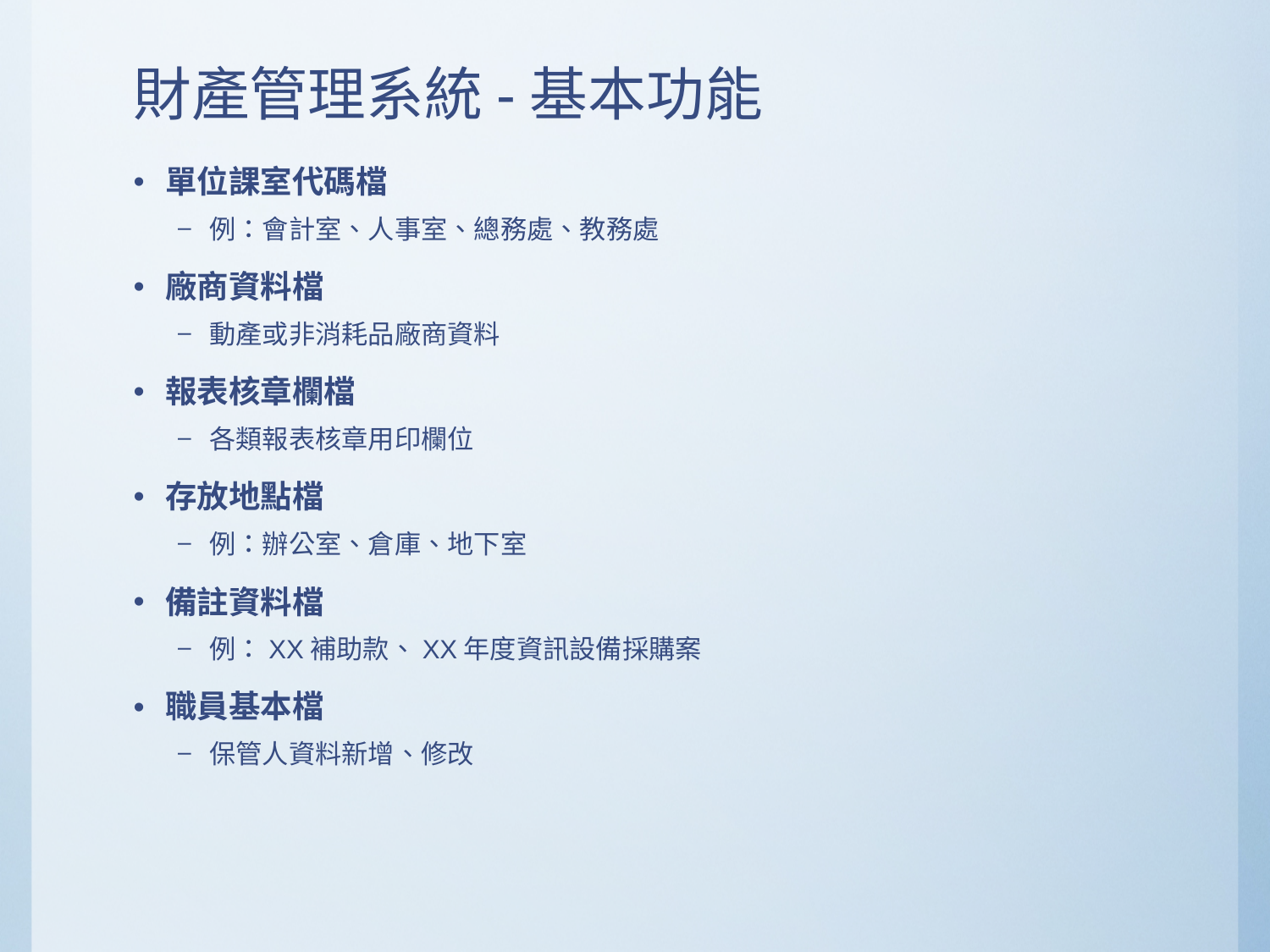

# 財產管理系統-基本功能
單位課室代碼檔
例：會計室、人事室、總務處、教務處
廠商資料檔
動產或非消耗品廠商資料
報表核章欄檔
各類報表核章用印欄位
存放地點檔
例：辦公室、倉庫、地下室
備註資料檔
例：XX補助款、XX年度資訊設備採購案
職員基本檔
保管人資料新增、修改